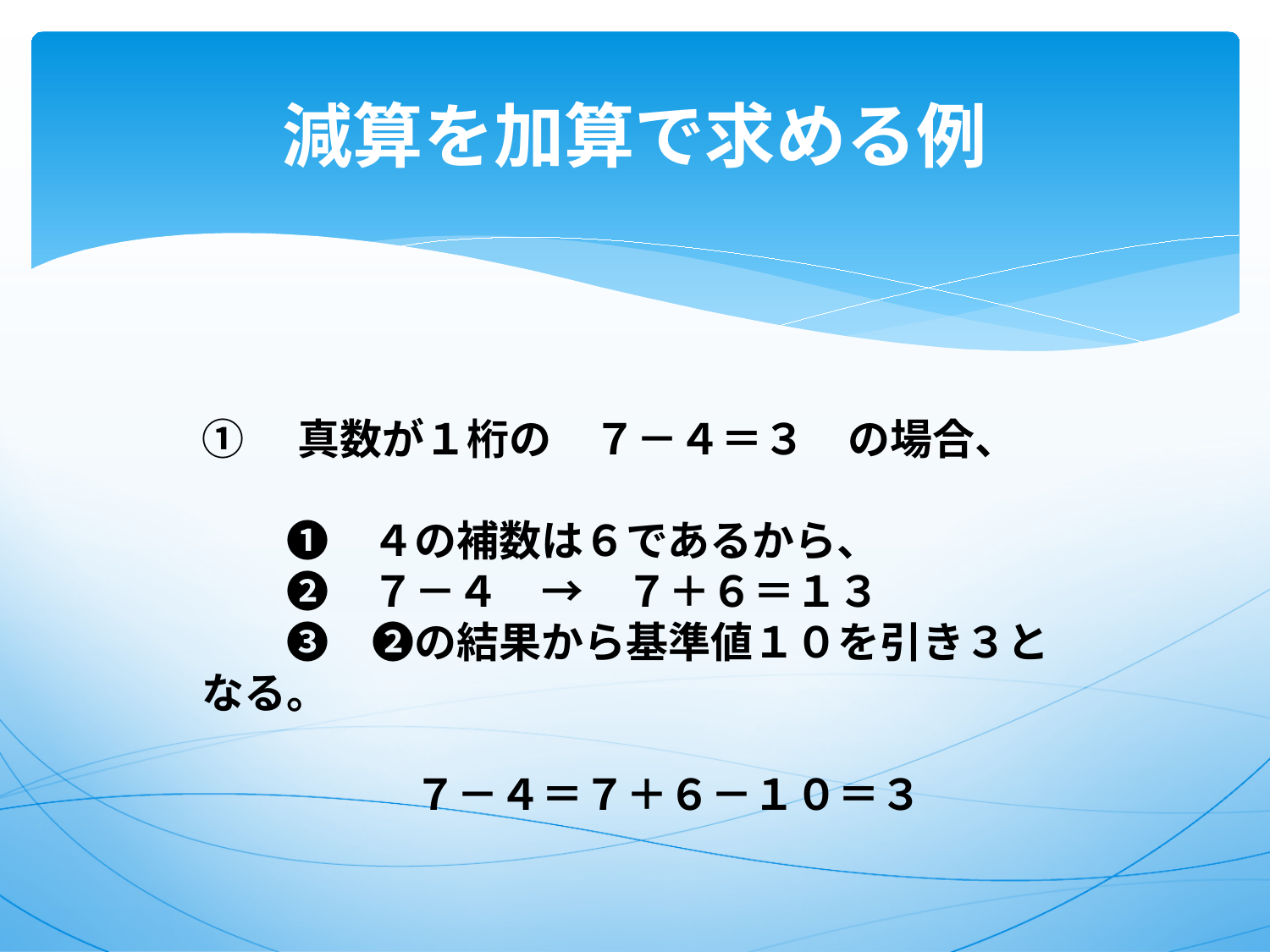

# 減算を加算で求める例
①　真数が１桁の　７－４＝３　の場合、

　　❶　４の補数は６であるから、
　　❷　７－４　→　７＋６＝１３
　　❸　❷の結果から基準値１０を引き３となる。

　　　　　７－４＝７＋６－１０＝３